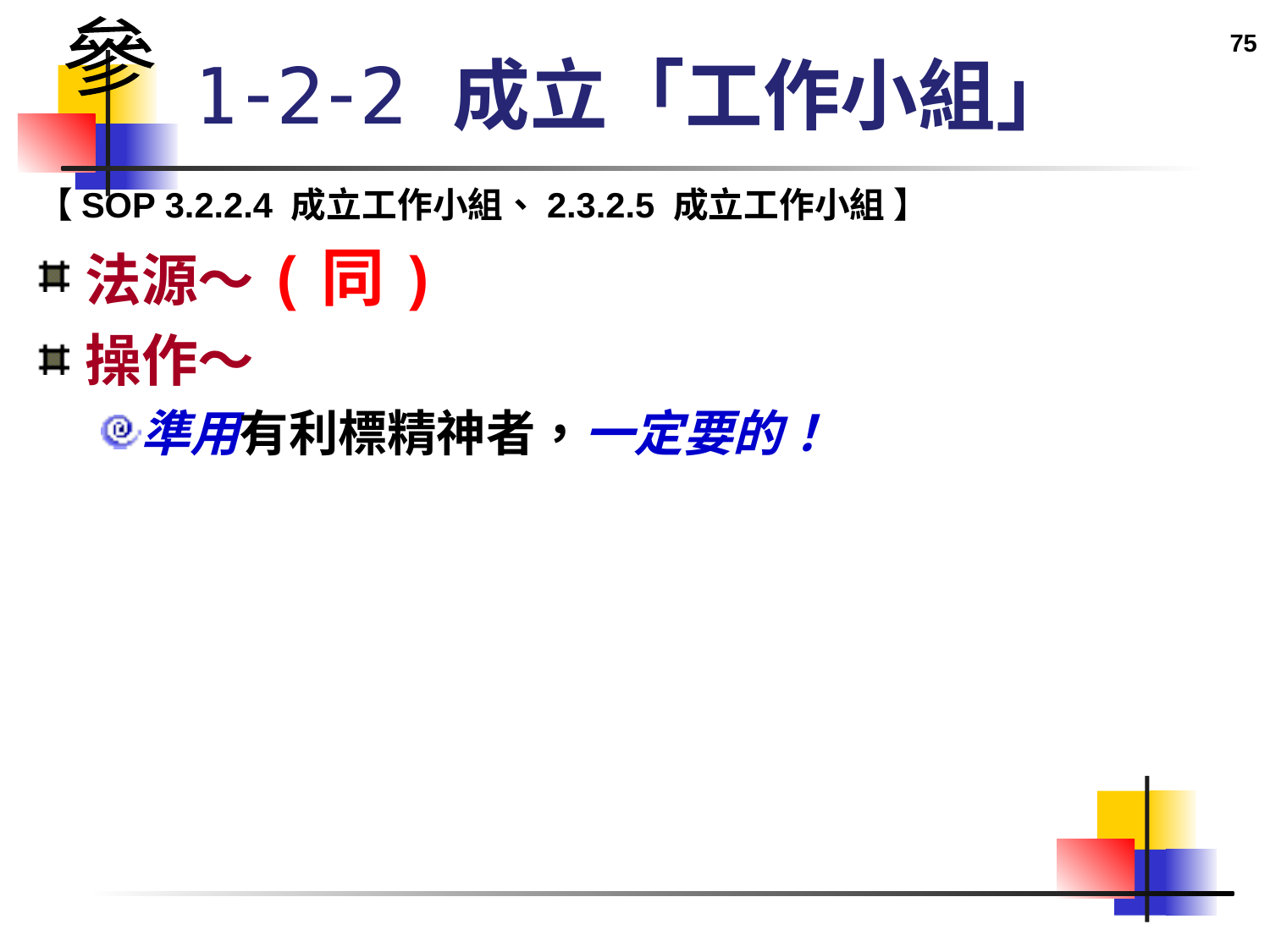

75
參
# 1-2-2 成立「工作小組」
【SOP 3.2.2.4 成立工作小組、2.3.2.5 成立工作小組 】
法源～(同)
操作～
準用有利標精神者，一定要的！